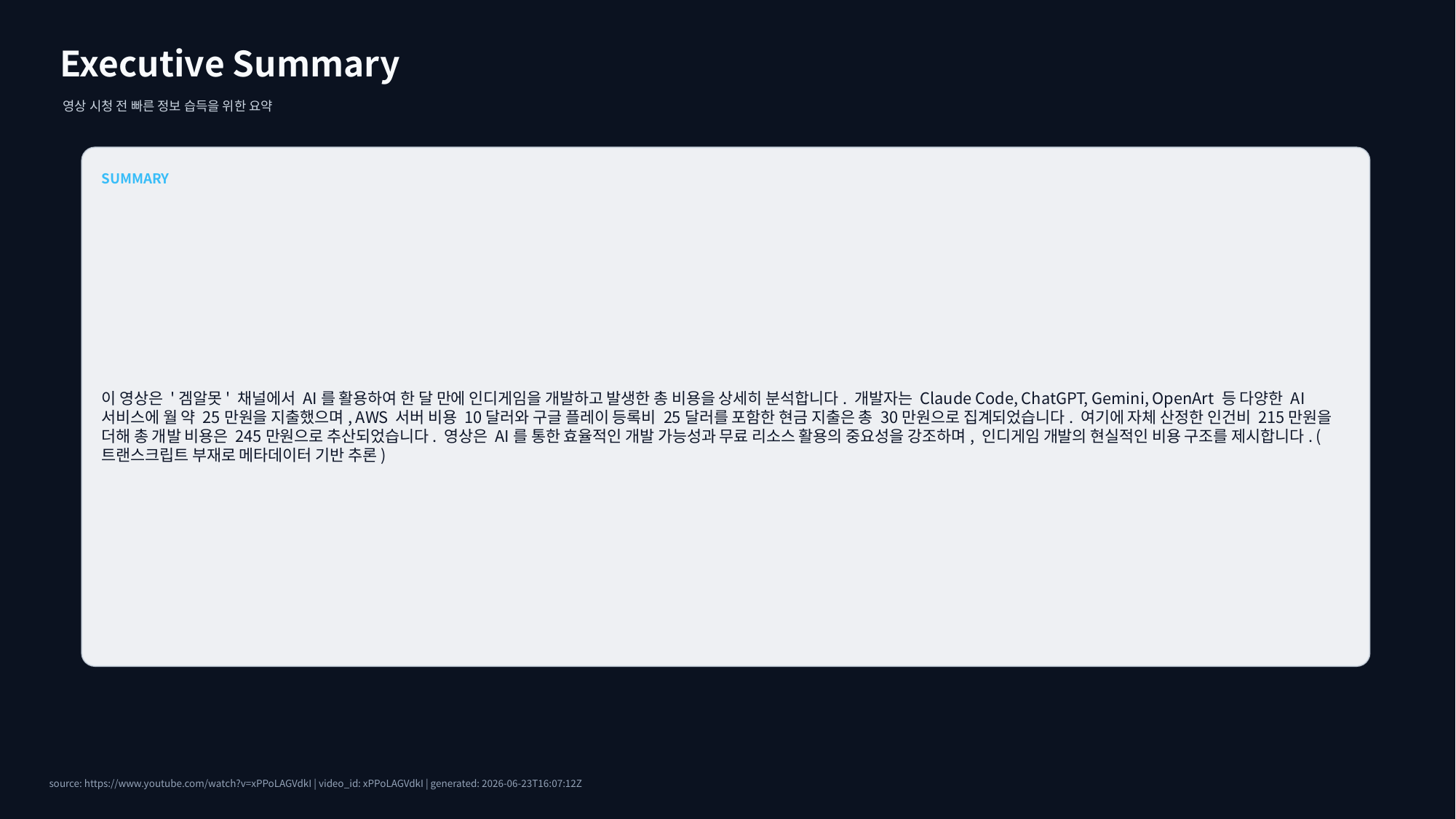

Executive Summary
영상 시청 전 빠른 정보 습득을 위한 요약

SUMMARY
이 영상은 '겜알못' 채널에서 AI를 활용하여 한 달 만에 인디게임을 개발하고 발생한 총 비용을 상세히 분석합니다. 개발자는 Claude Code, ChatGPT, Gemini, OpenArt 등 다양한 AI 서비스에 월 약 25만원을 지출했으며, AWS 서버 비용 10달러와 구글 플레이 등록비 25달러를 포함한 현금 지출은 총 30만원으로 집계되었습니다. 여기에 자체 산정한 인건비 215만원을 더해 총 개발 비용은 245만원으로 추산되었습니다. 영상은 AI를 통한 효율적인 개발 가능성과 무료 리소스 활용의 중요성을 강조하며, 인디게임 개발의 현실적인 비용 구조를 제시합니다. (트랜스크립트 부재로 메타데이터 기반 추론)
source: https://www.youtube.com/watch?v=xPPoLAGVdkI | video_id: xPPoLAGVdkI | generated: 2026-06-23T16:07:12Z